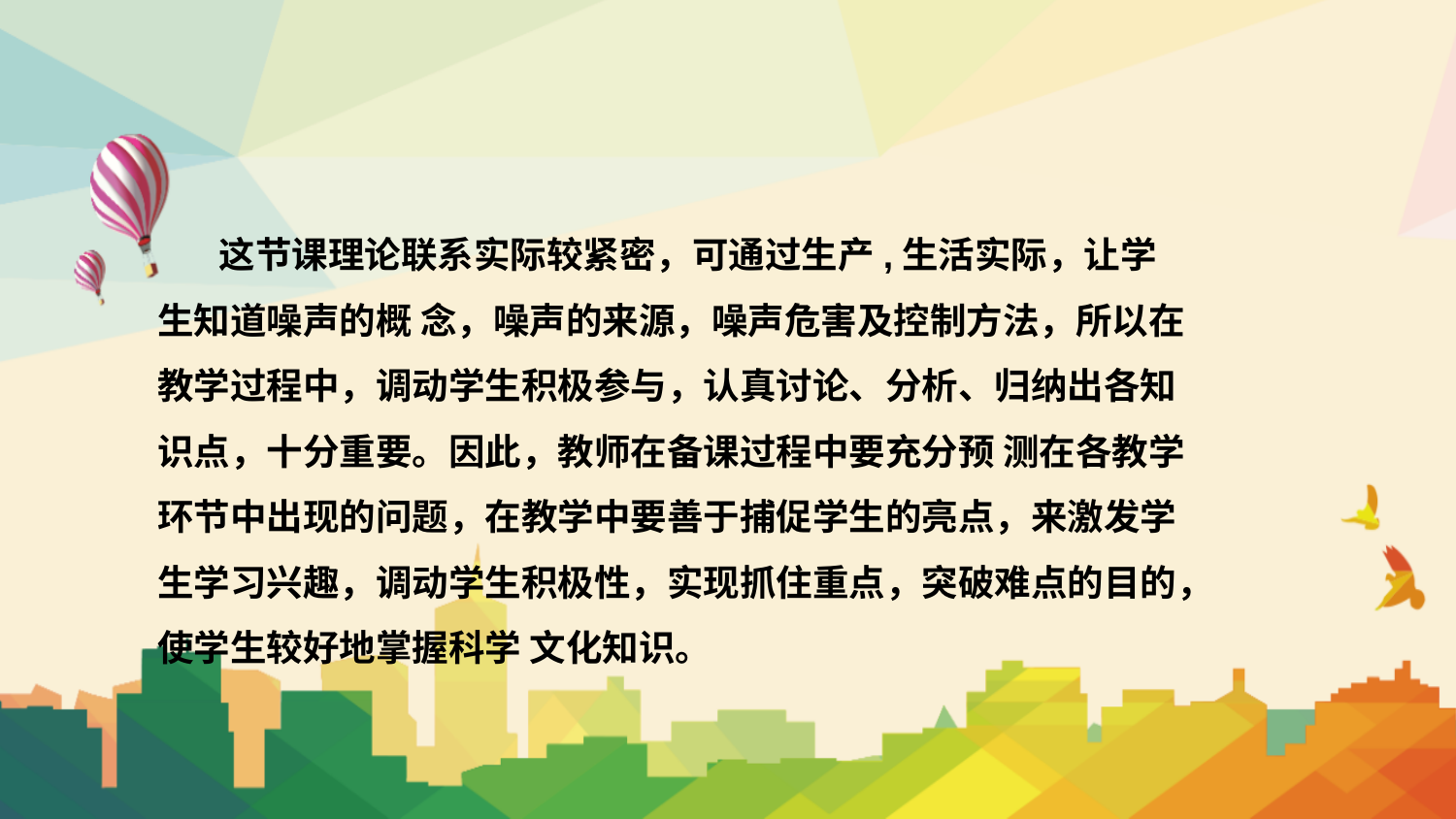

这节课理论联系实际较紧密，可通过生产,生活实际，让学生知道噪声的概 念，噪声的来源，噪声危害及控制方法，所以在教学过程中，调动学生积极参与，认真讨论、分析、归纳出各知识点，十分重要。因此，教师在备课过程中要充分预 测在各教学环节中出现的问题，在教学中要善于捕促学生的亮点，来激发学生学习兴趣，调动学生积极性，实现抓住重点，突破难点的目的，使学生较好地掌握科学 文化知识。